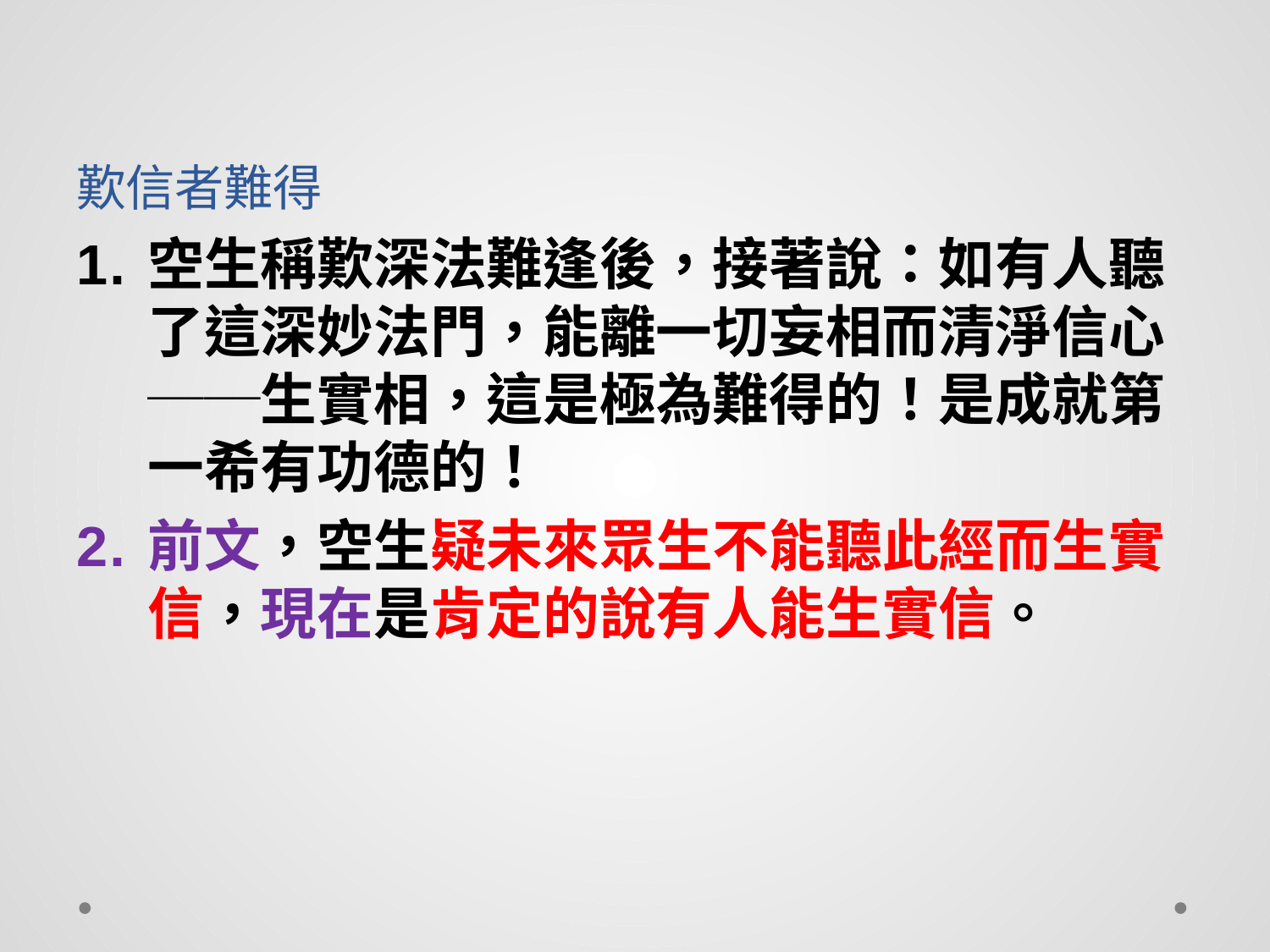

# 歎信者難得
空生稱歎深法難逢後，接著說：如有人聽了這深妙法門，能離一切妄相而清淨信心──生實相，這是極為難得的！是成就第一希有功德的！
前文，空生疑未來眾生不能聽此經而生實信，現在是肯定的說有人能生實信。